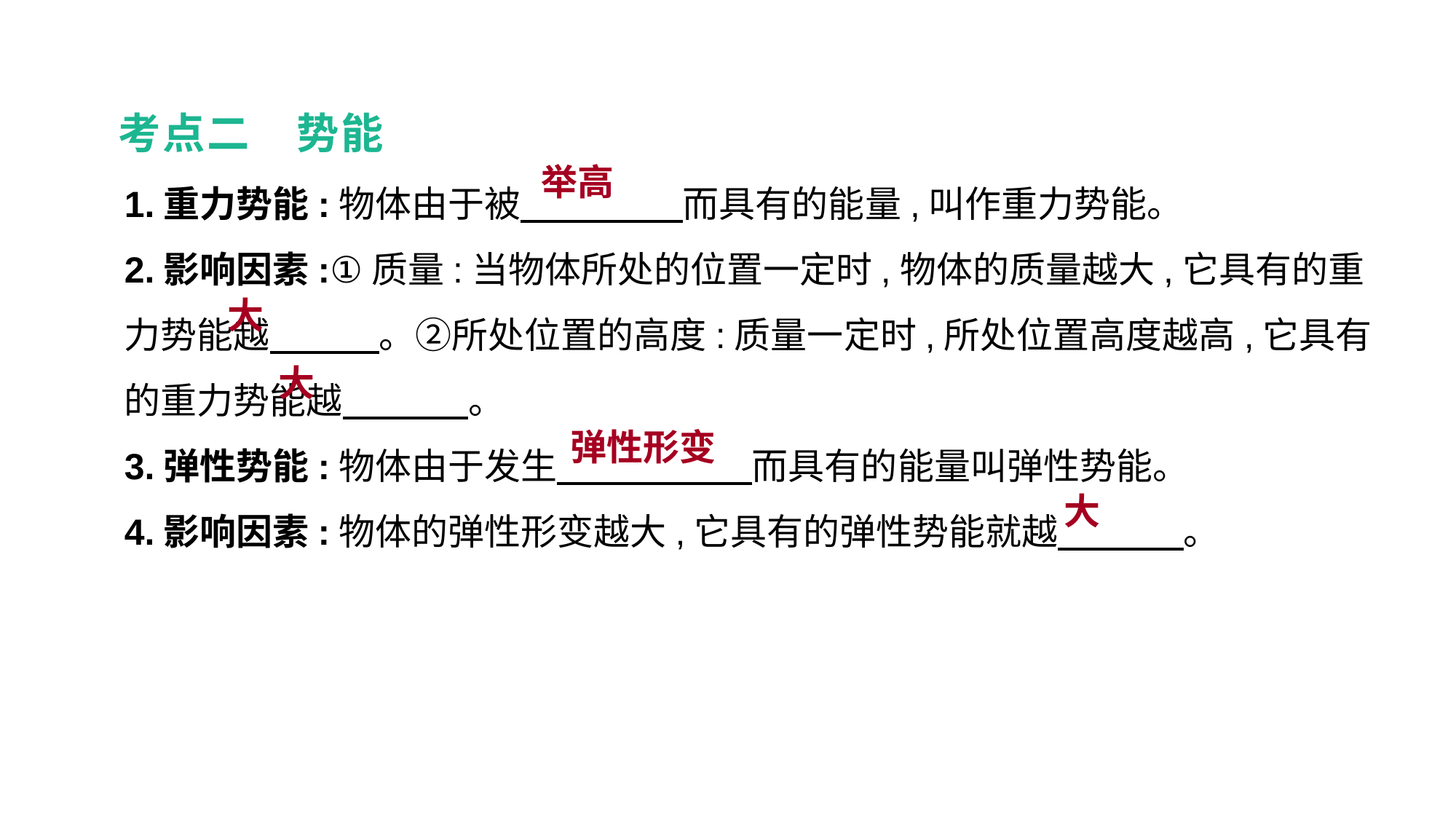

考点二　势能
1.重力势能:物体由于被　  　　　而具有的能量,叫作重力势能。
2.影响因素:①质量:当物体所处的位置一定时,物体的质量越大,它具有的重力势能越　　　。②所处位置的高度:质量一定时,所处位置高度越高,它具有的重力势能越　  　　。
3.弹性势能:物体由于发生　      　　　而具有的能量叫弹性势能。
4.影响因素:物体的弹性形变越大,它具有的弹性势能就越　  　　。
举高
大
大
弹性形变
大